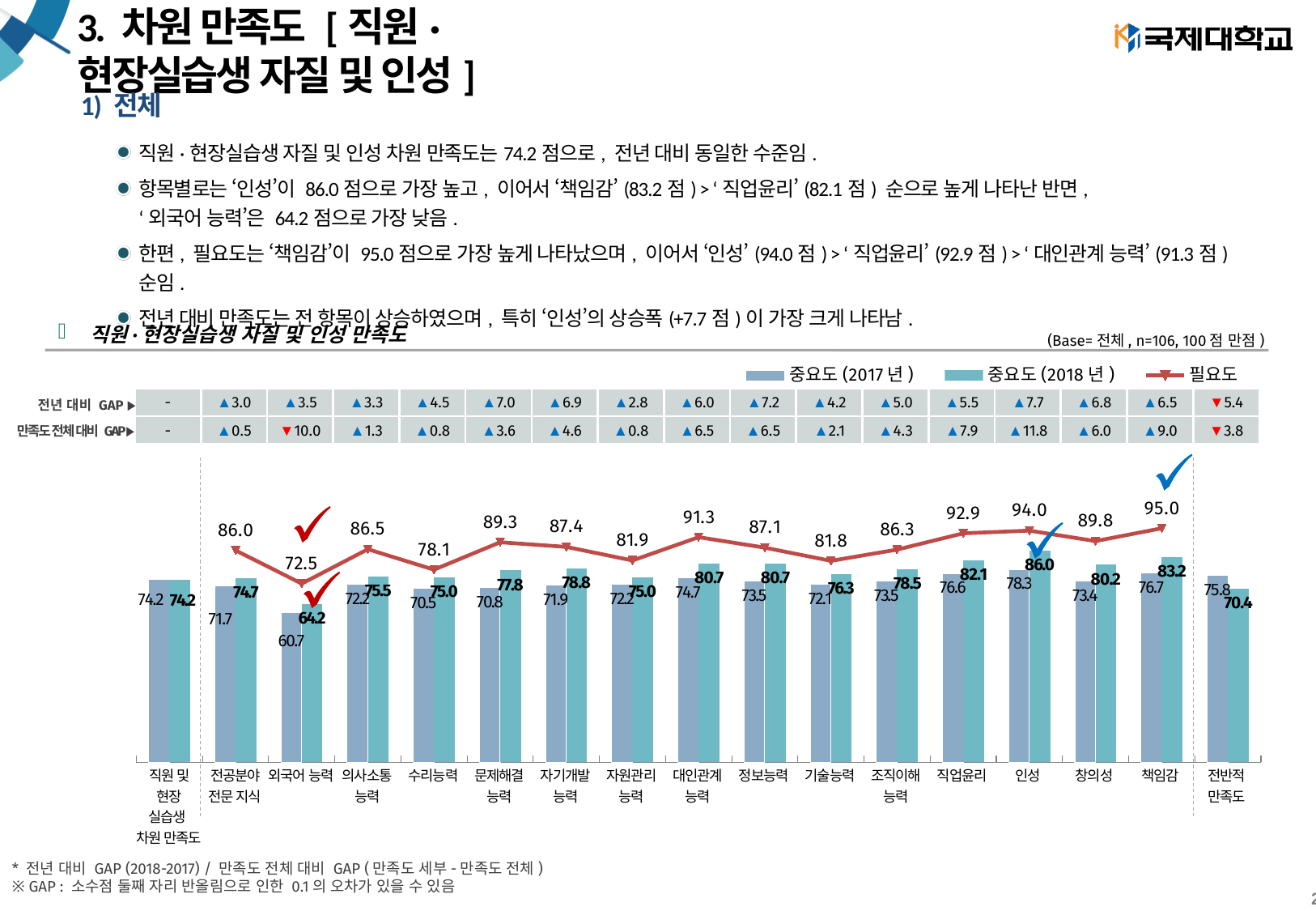

# 3. 차원 만족도 [직원·현장실습생 자질 및 인성]
1) 전체
직원·현장실습생 자질 및 인성 차원 만족도는74.2점으로, 전년 대비 동일한 수준임.
항목별로는 ‘인성’이 86.0점으로 가장 높고, 이어서 ‘책임감’(83.2점) > ‘직업윤리’(82.1점) 순으로 높게 나타난 반면,
‘외국어 능력’은 64.2점으로 가장 낮음.
한편, 필요도는 ‘책임감’이 95.0점으로 가장 높게 나타났으며, 이어서 ‘인성’(94.0점) > ‘직업윤리’(92.9점) > ‘대인관계 능력’(91.3점) 순임.
전년 대비 만족도는 전 항목이 상승하였으며, 특히 ‘인성’의 상승폭(+7.7점)이 가장 크게 나타남.
직원·현장실습생 자질 및 인성 만족도
(Base=전체, n=106, 100점 만점)

### Chart

| Category | 중요도(2017년) | 중요도(2018년) | 필요도 |
|---|---|---|---|
|  국제대학교 출신 직원 및 현장실습생 차원 만족도 | 74.17439672801633 | 74.16487421383646 | None |
| 전공분야 전문 지식 | 71.6754601226994 | 74.69433962264145 | 86.00188679245284 |
| 외국어 능력 | 60.735582822085895 | 64.16226415094336 | 72.4896226415094 |
| 의사소통능력 | 72.19141104294481 | 75.47358490566037 | 86.46981132075472 |
| 수리능력 | 70.45337423312887 | 75.00660377358489 | 78.14716981132074 |
| 문제해결능력 | 70.76012269938651 | 77.82830188679247 | 89.30283018867927 |
| 자기개발능력 | 71.88098159509201 | 78.77075471698114 | 87.41415094339624 |
| 자원관리능력 | 72.18834355828223 | 75.00377358490564 | 81.9132075471698 |
| 대인관계능력 | 74.74417177914108 | 80.65471698113208 | 91.34716981132078 |
| 정보능력 | 73.51656441717789 | 80.65849056603773 | 87.1066037735849 |
| 기술능력 | 72.08588957055215 | 76.26037735849053 | 81.75754716981132 |
| 조직이해능력 | 73.5159509202454 | 78.45849056603772 | 86.31132075471699 |
| 직업윤리 | 76.5828220858896 | 82.07075471698116 | 92.92075471698111 |
| 인성 | 78.32208588957056 | 86.00566037735852 | 94.02075471698114 |
| 창의성 | 73.41595092024538 | 80.1867924528302 | 89.7698113207547 |
| 책임감 | 76.68773006134971 | 83.17358490566036 | 94.96509433962265 |
| 전반적만족도 | 75.76503067484663 | 70.4358490566038 | None |
| - | ▲3.0 | ▲3.5 | ▲3.3 | ▲4.5 | ▲7.0 | ▲6.9 | ▲2.8 | ▲6.0 | ▲7.2 | ▲4.2 | ▲5.0 | ▲5.5 | ▲7.7 | ▲6.8 | ▲6.5 | ▼5.4 |
| --- | --- | --- | --- | --- | --- | --- | --- | --- | --- | --- | --- | --- | --- | --- | --- | --- |
| - | ▲0.5 | ▼10.0 | ▲1.3 | ▲0.8 | ▲3.6 | ▲4.6 | ▲0.8 | ▲6.5 | ▲6.5 | ▲2.1 | ▲4.3 | ▲7.9 | ▲11.8 | ▲6.0 | ▲9.0 | ▼3.8 |
전년 대비 GAP ▶
만족도 전체 대비 GAP ▶

| 직원 및 현장 실습생 차원 만족도 | 전공분야 전문 지식 | 외국어 능력 | 의사소통 능력 | 수리능력 | 문제해결 능력 | 자기개발 능력 | 자원관리 능력 | 대인관계 능력 | 정보능력 | 기술능력 | 조직이해 능력 | 직업윤리 | 인성 | 창의성 | 책임감 | 전반적 만족도 |
| --- | --- | --- | --- | --- | --- | --- | --- | --- | --- | --- | --- | --- | --- | --- | --- | --- |
* 전년 대비 GAP (2018-2017) / 만족도 전체 대비 GAP (만족도 세부-만족도 전체)
※ GAP : 소수점 둘째 자리 반올림으로 인한 0.1의 오차가 있을 수 있음